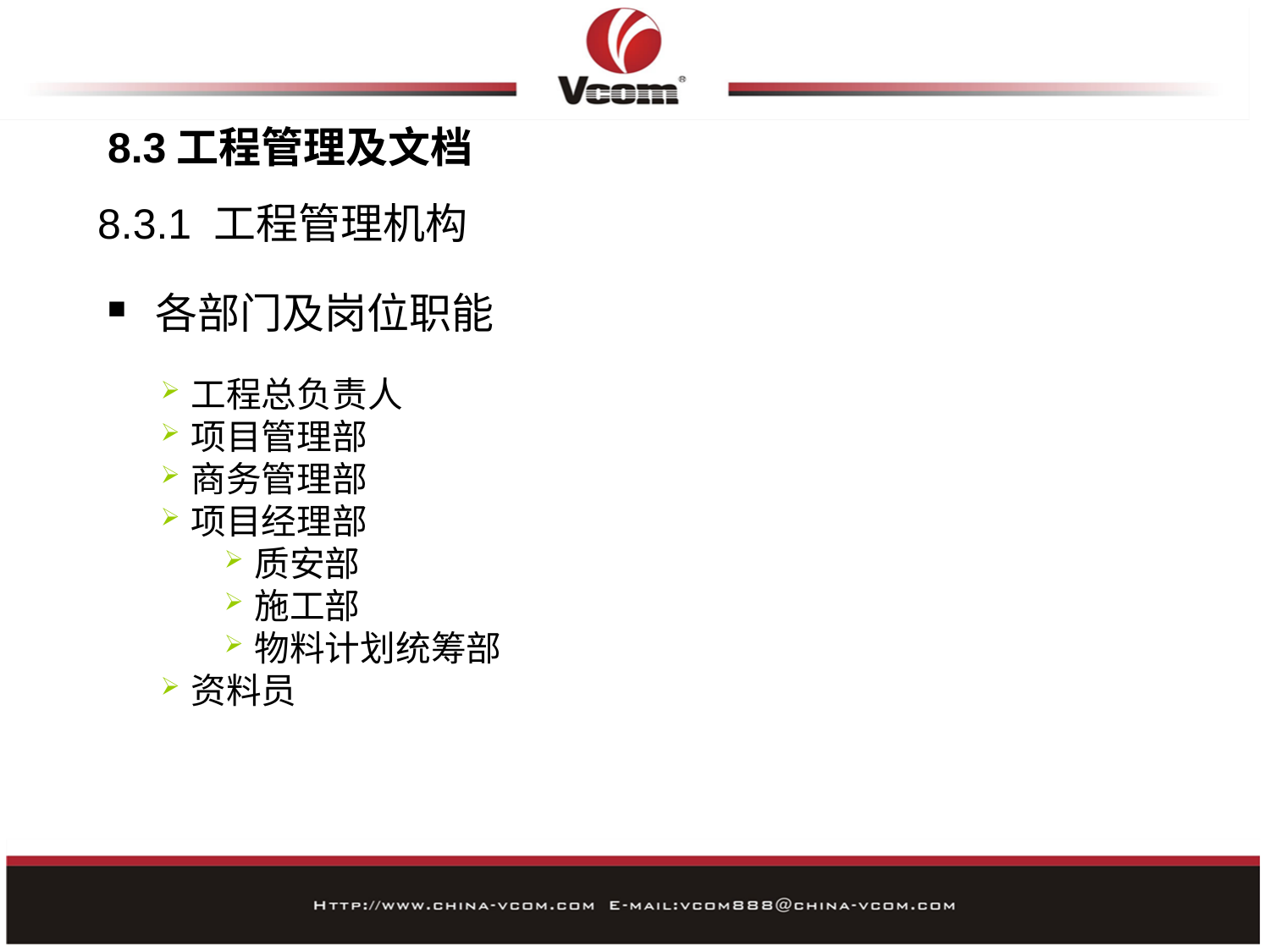

8.3工程管理及文档
8.3.1 工程管理机构
各部门及岗位职能
工程总负责人
项目管理部
商务管理部
项目经理部
质安部
施工部
物料计划统筹部
资料员